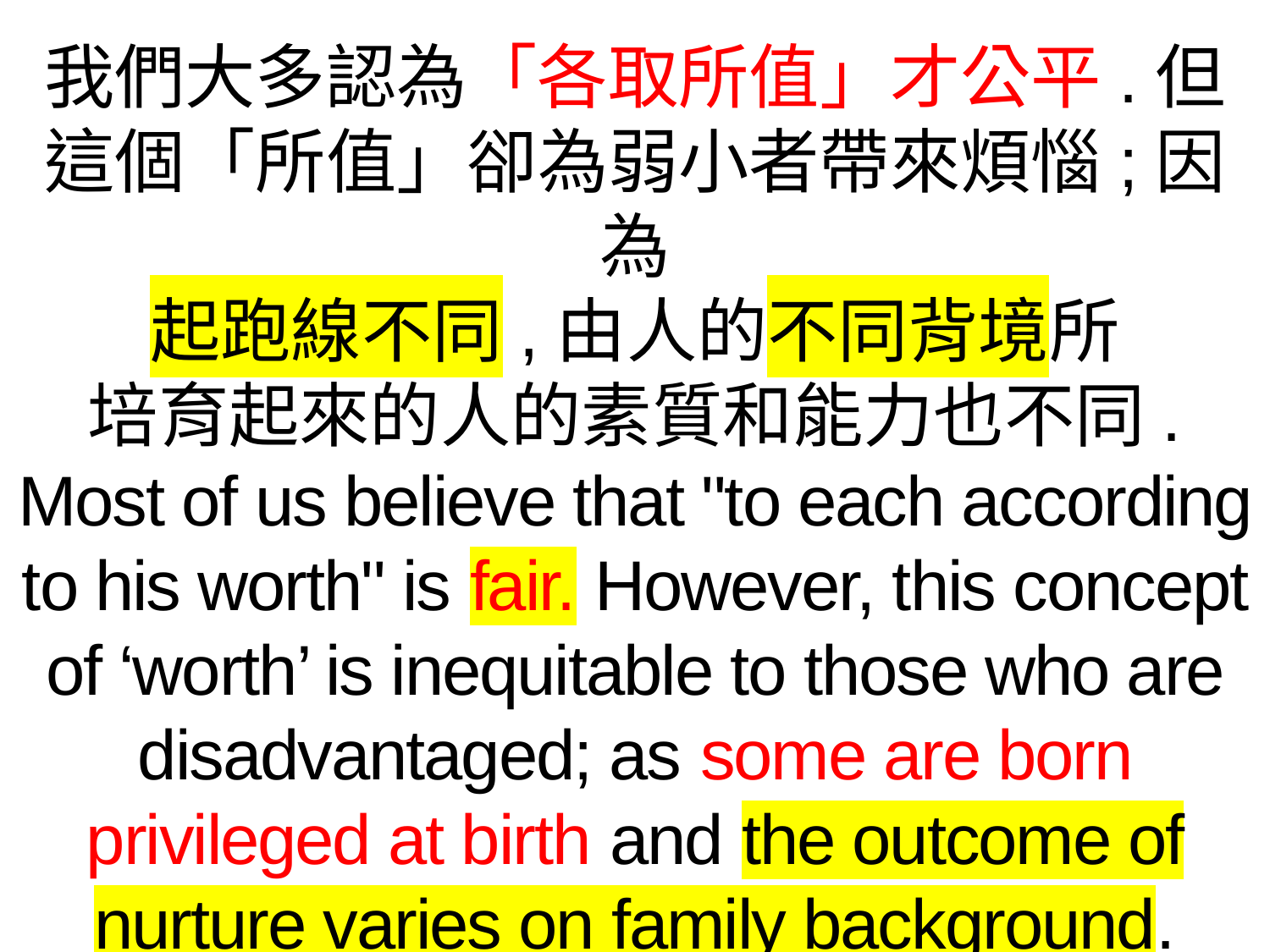

我們大多認為「各取所值」才公平.但這個「所值」卻為弱小者帶來煩惱;因為
起跑線不同,由人的不同背境所
培育起來的人的素質和能力也不同.
Most of us believe that "to each according to his worth" is fair. However, this concept of ‘worth’ is inequitable to those who are disadvantaged; as some are born privileged at birth and the outcome of nurture varies on family background.